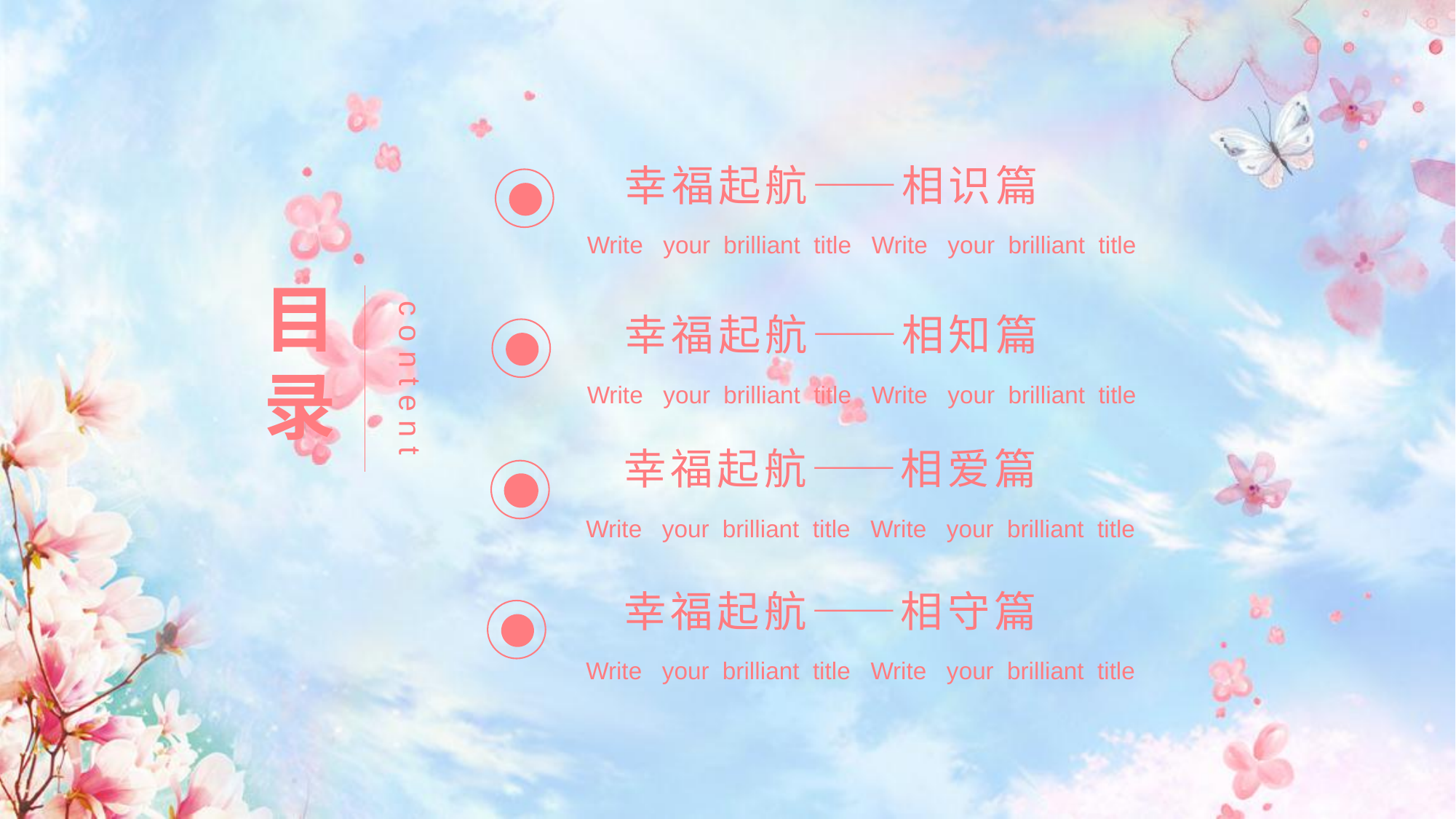

幸福起航——相识篇
Write   your  brilliant  title   Write   your  brilliant  title

目
录
content
幸福起航——相知篇
Write   your  brilliant  title   Write   your  brilliant  title

幸福起航——相爱篇
Write   your  brilliant  title   Write   your  brilliant  title

幸福起航——相守篇
Write   your  brilliant  title   Write   your  brilliant  title